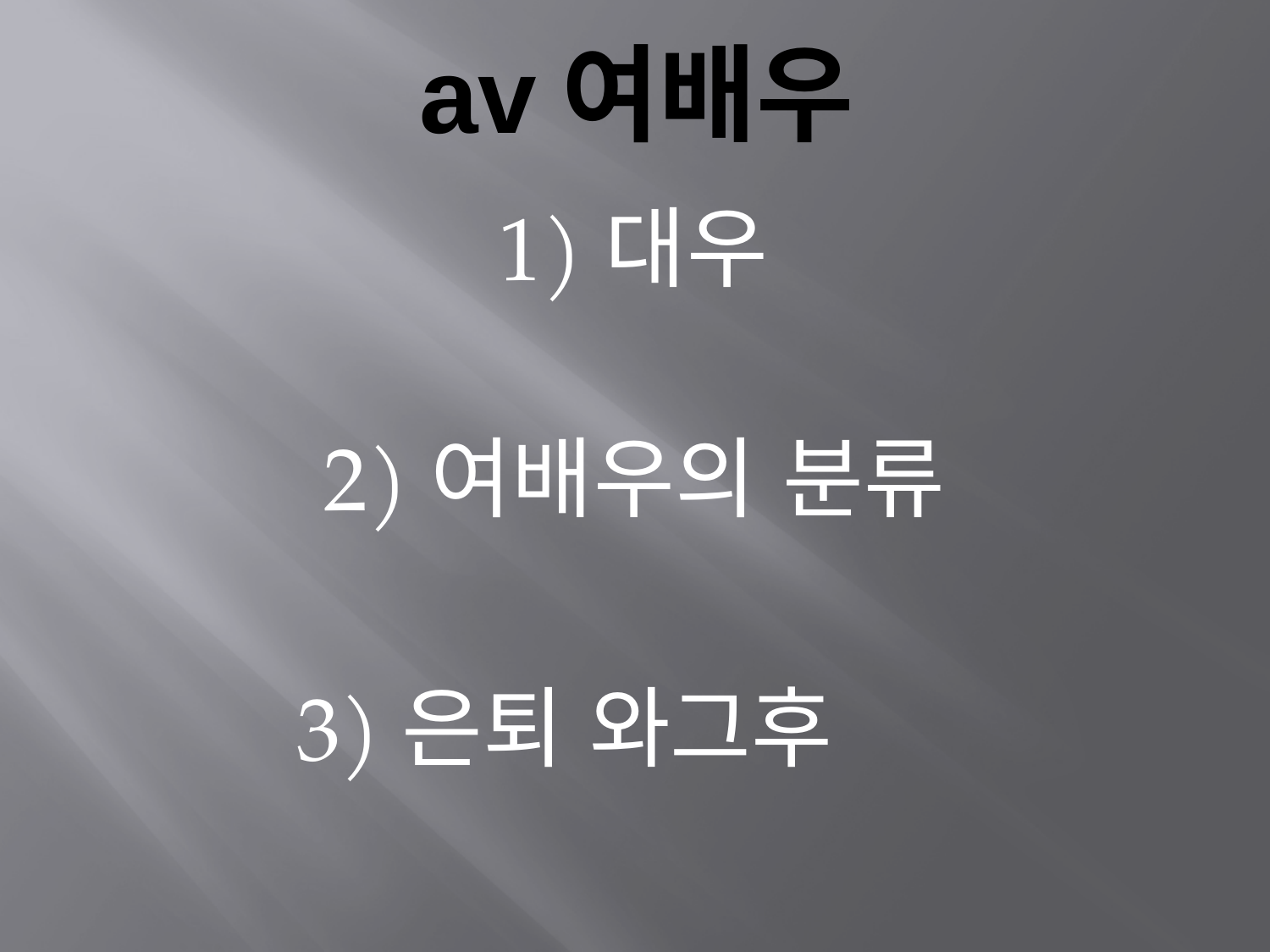

# av여배우
1)대우

2)여배우의 분류

            3)은퇴 와그후